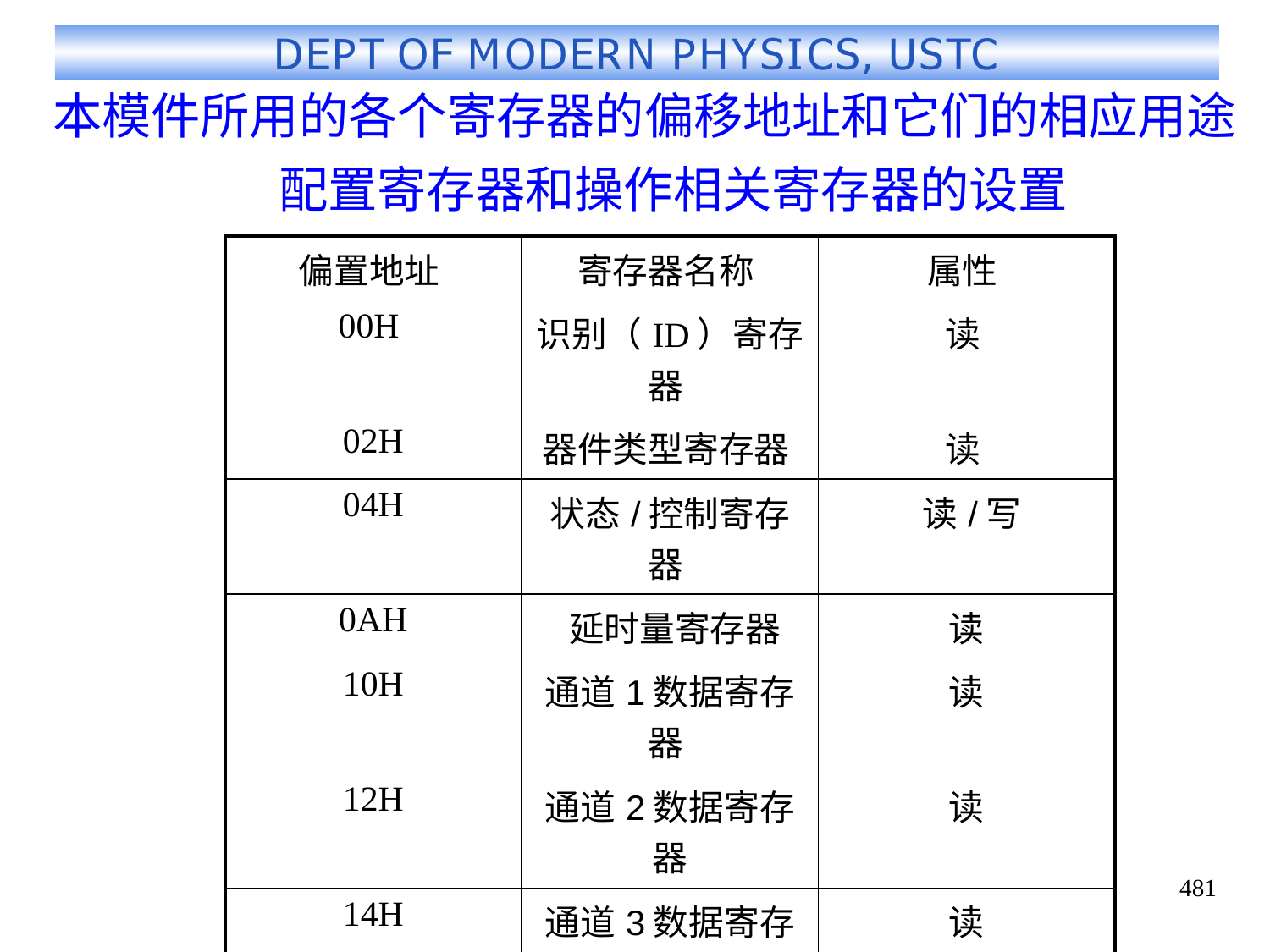

# 本模件所用的各个寄存器的偏移地址和它们的相应用途
配置寄存器和操作相关寄存器的设置
| 偏置地址 | 寄存器名称 | 属性 |
| --- | --- | --- |
| 00H | 识别（ID）寄存器 | 读 |
| 02H | 器件类型寄存器 | 读 |
| 04H | 状态/控制寄存器 | 读/写 |
| 0AH | 延时量寄存器 | 读 |
| 10H | 通道1数据寄存器 | 读 |
| 12H | 通道2数据寄存器 | 读 |
| 14H | 通道3数据寄存器 | 读 |
| 16H | 通道4数据寄存器 | 读 |
481